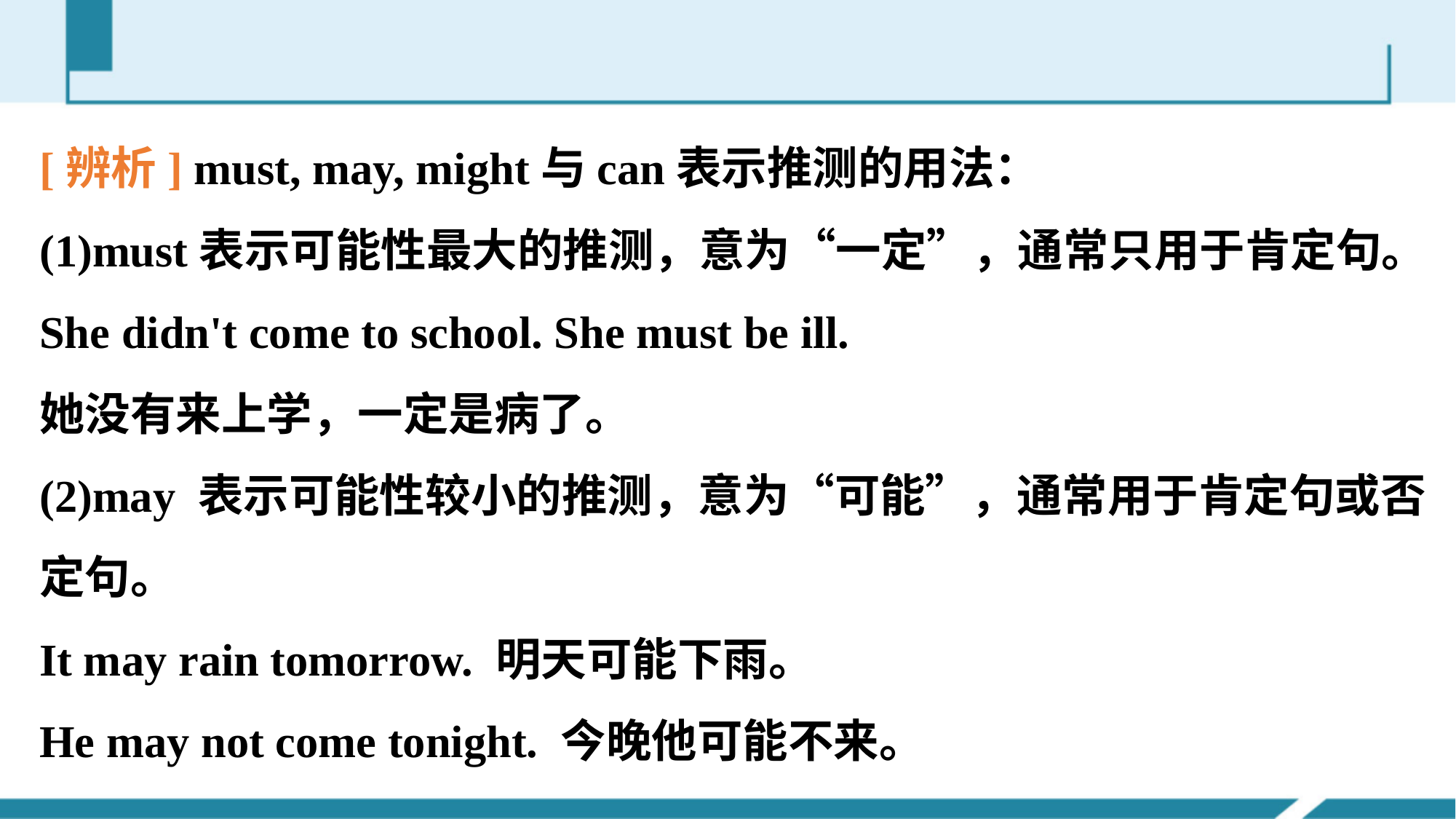

[辨析] must, may, might与can表示推测的用法：
(1)must表示可能性最大的推测，意为“一定”，通常只用于肯定句。
She didn't come to school. She must be ill.
她没有来上学，一定是病了。
(2)may 表示可能性较小的推测，意为“可能”，通常用于肯定句或否定句。
It may rain tomorrow. 明天可能下雨。
He may not come tonight. 今晚他可能不来。